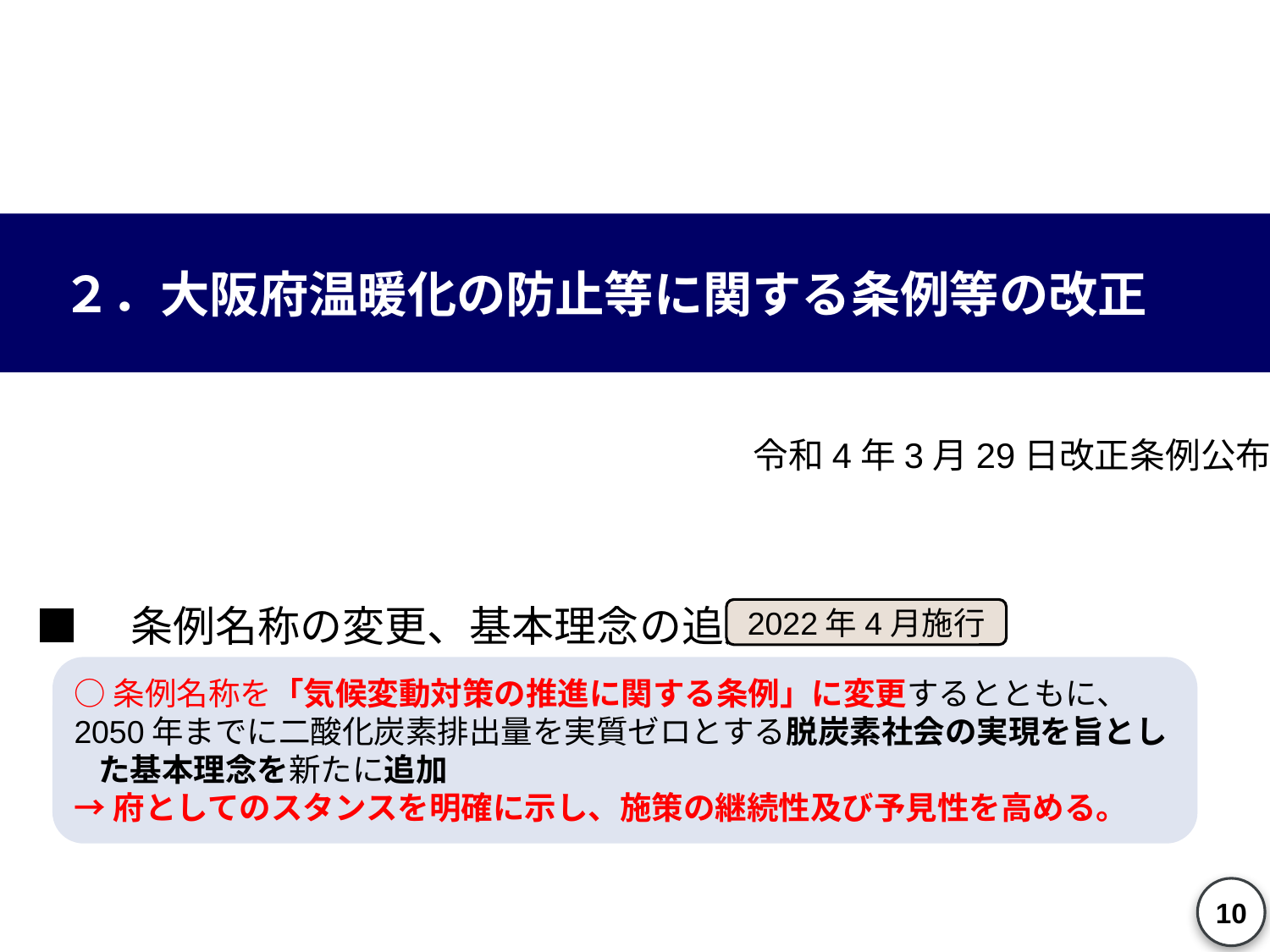

# ２．大阪府温暖化の防止等に関する条例等の改正
令和4年3月29日改正条例公布
■　条例名称の変更、基本理念の追加
2022年4月施行
○条例名称を「気候変動対策の推進に関する条例」に変更するとともに、
2050年までに二酸化炭素排出量を実質ゼロとする脱炭素社会の実現を旨とした基本理念を新たに追加
→府としてのスタンスを明確に示し、施策の継続性及び予見性を高める。
10